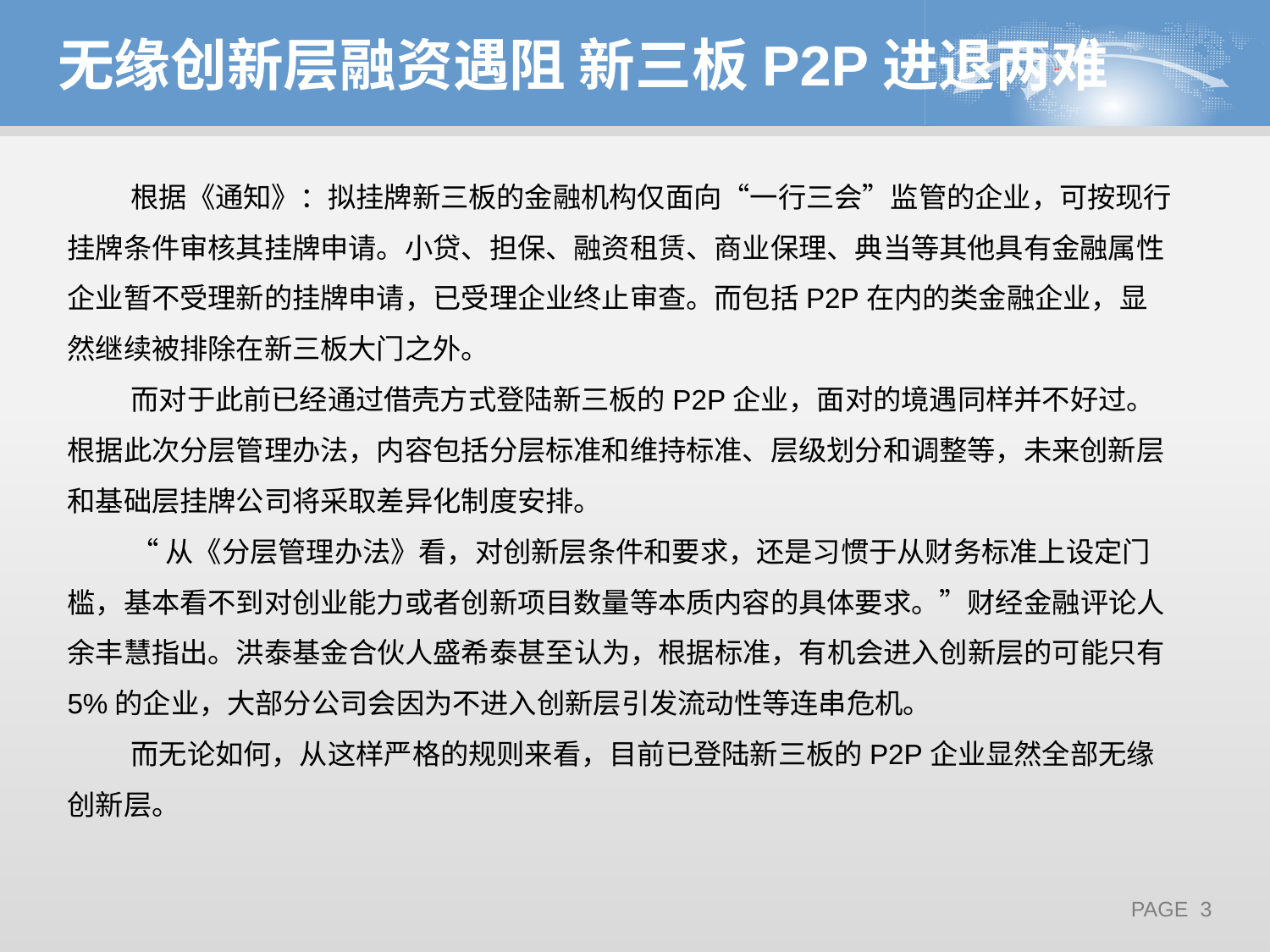

无缘创新层融资遇阻 新三板P2P进退两难
根据《通知》：拟挂牌新三板的金融机构仅面向“一行三会”监管的企业，可按现行挂牌条件审核其挂牌申请。小贷、担保、融资租赁、商业保理、典当等其他具有金融属性企业暂不受理新的挂牌申请，已受理企业终止审查。而包括P2P在内的类金融企业，显然继续被排除在新三板大门之外。
而对于此前已经通过借壳方式登陆新三板的P2P企业，面对的境遇同样并不好过。根据此次分层管理办法，内容包括分层标准和维持标准、层级划分和调整等，未来创新层和基础层挂牌公司将采取差异化制度安排。
“从《分层管理办法》看，对创新层条件和要求，还是习惯于从财务标准上设定门槛，基本看不到对创业能力或者创新项目数量等本质内容的具体要求。”财经金融评论人余丰慧指出。洪泰基金合伙人盛希泰甚至认为，根据标准，有机会进入创新层的可能只有5%的企业，大部分公司会因为不进入创新层引发流动性等连串危机。
而无论如何，从这样严格的规则来看，目前已登陆新三板的P2P企业显然全部无缘创新层。